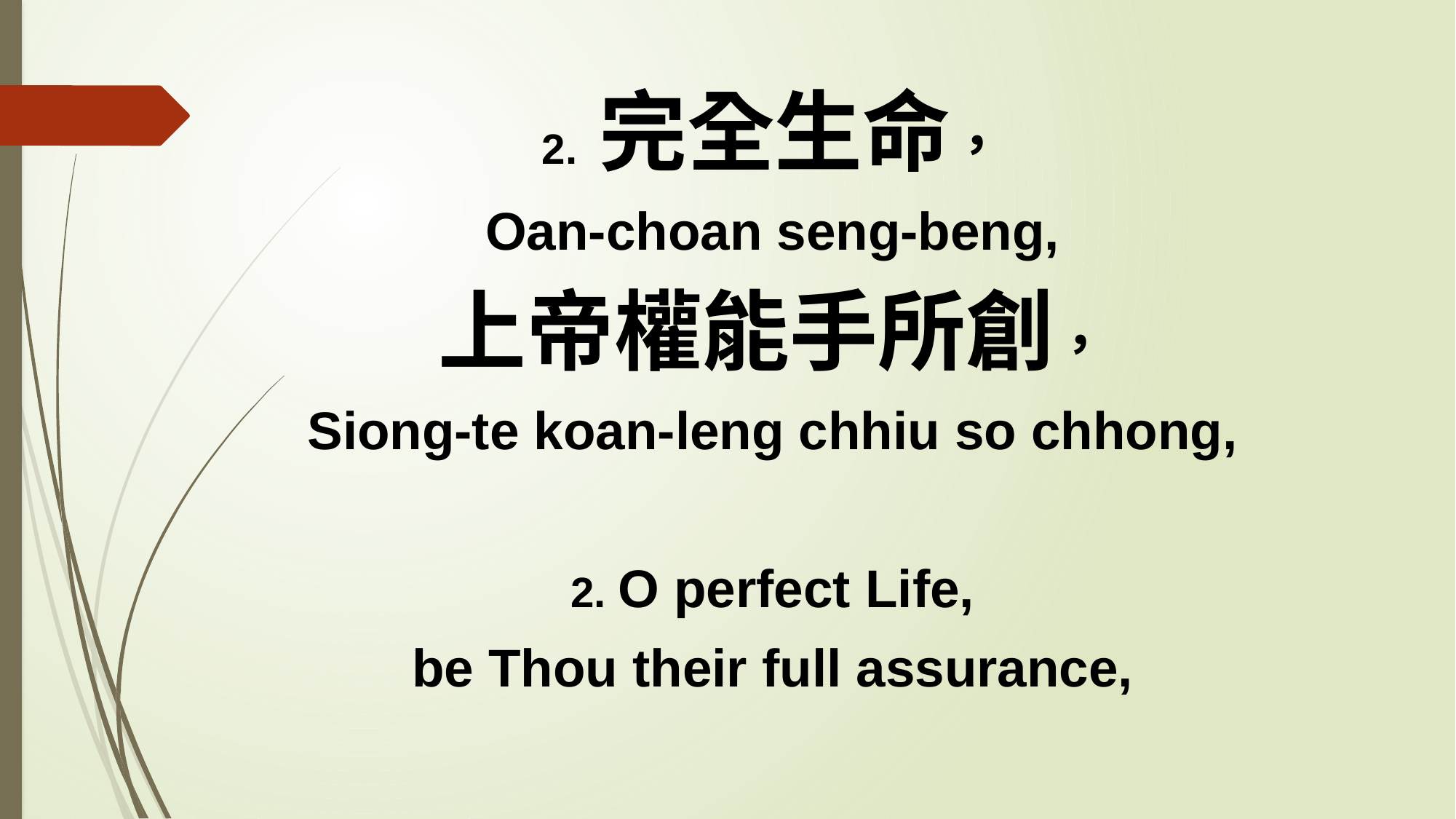

2. 完全生命，
Oan-choan seng-beng,
上帝權能手所創，
Siong-te koan-leng chhiu so chhong,

2. O perfect Life,
be Thou their full assurance,